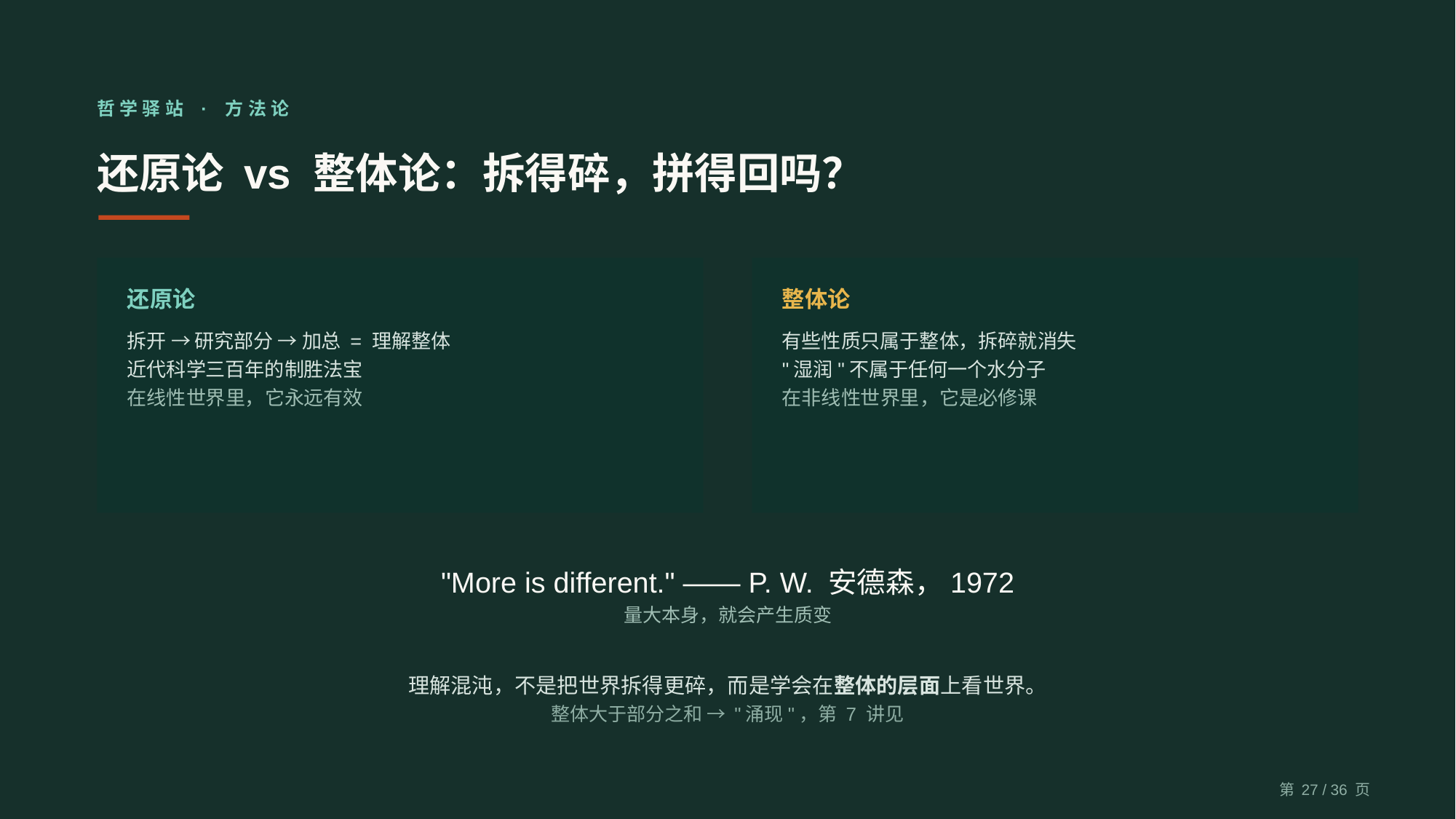

哲学驿站 · 方法论
还原论 vs 整体论：拆得碎，拼得回吗？

还原论
拆开 → 研究部分 → 加总 = 理解整体
近代科学三百年的制胜法宝
在线性世界里，它永远有效
整体论
有些性质只属于整体，拆碎就消失
"湿润"不属于任何一个水分子
在非线性世界里，它是必修课
"More is different." —— P. W. 安德森，1972
量大本身，就会产生质变
理解混沌，不是把世界拆得更碎，而是学会在整体的层面上看世界。
整体大于部分之和 → "涌现"，第 7 讲见
第 27 / 36 页